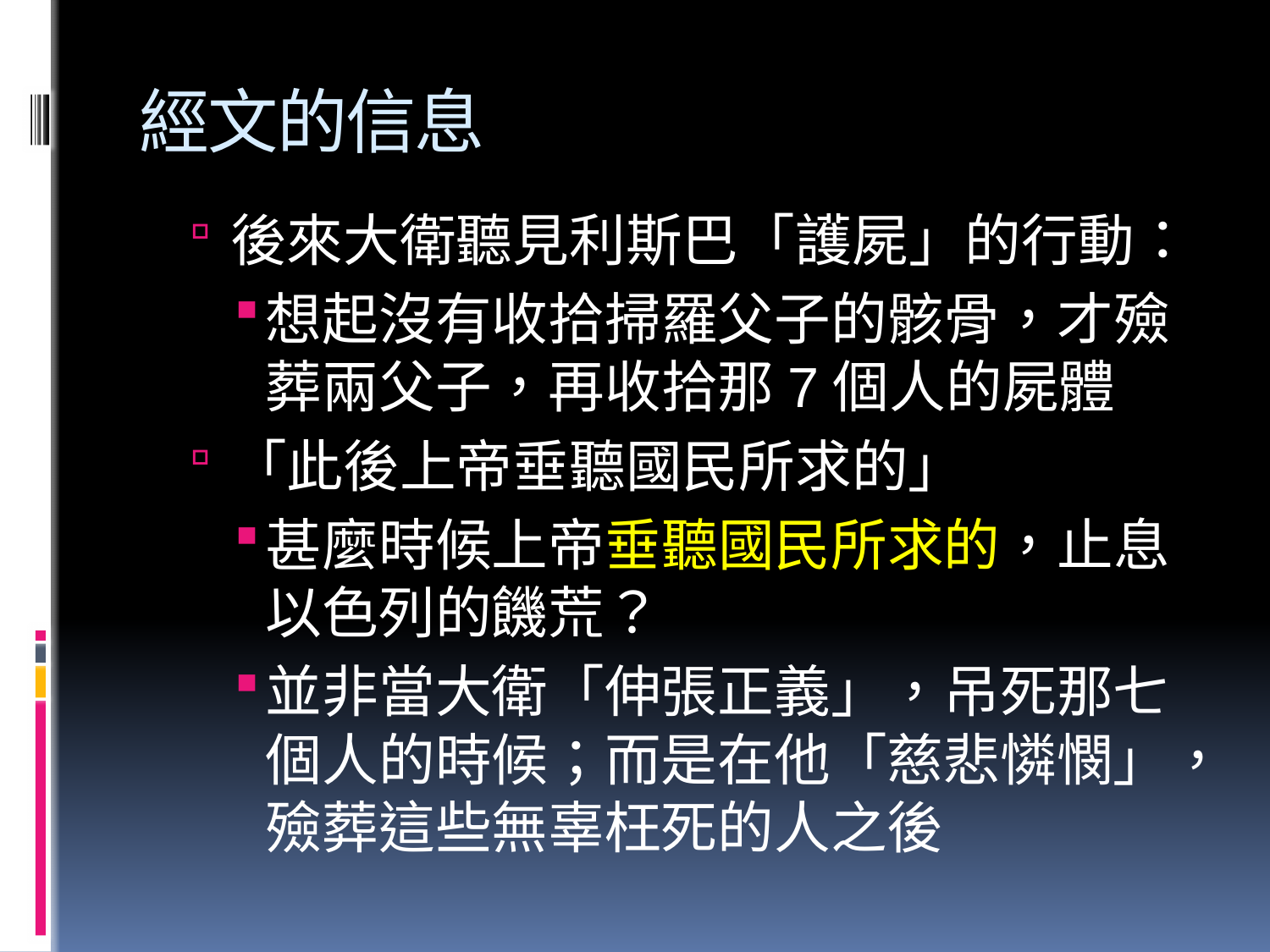

# 經文的信息
後來大衛聽見利斯巴「護屍」的行動：
想起沒有收拾掃羅父子的骸骨，才殮葬兩父子，再收拾那7個人的屍體
「此後上帝垂聽國民所求的」
甚麼時候上帝垂聽國民所求的，止息以色列的饑荒？
並非當大衛「伸張正義」，吊死那七個人的時候；而是在他「慈悲憐憫」，殮葬這些無辜枉死的人之後